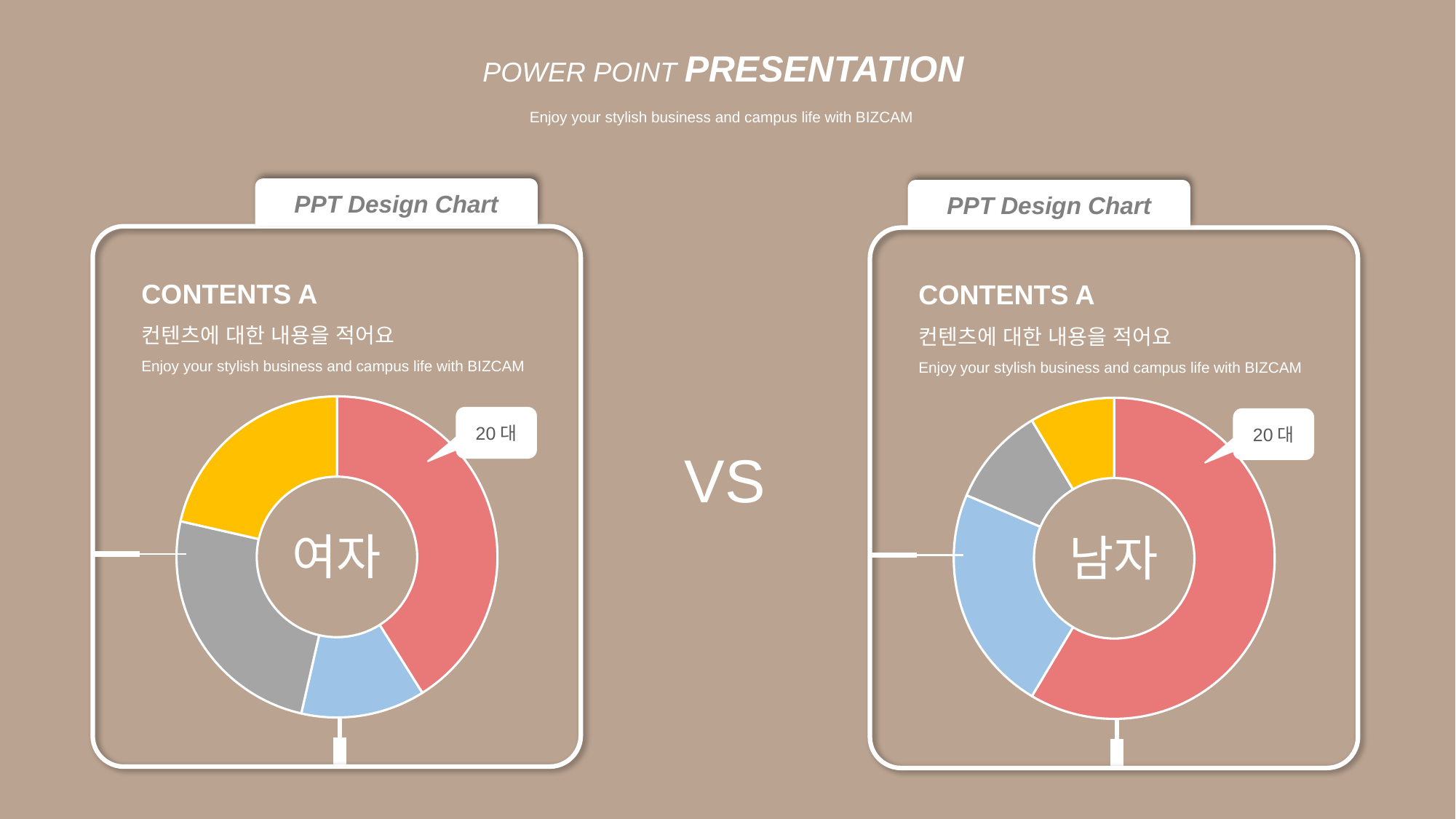

POWER POINT PRESENTATION
Enjoy your stylish business and campus life with BIZCAM
PPT Design Chart
PPT Design Chart

CONTENTS A
컨텐츠에 대한 내용을 적어요
Enjoy your stylish business and campus life with BIZCAM
CONTENTS A
컨텐츠에 대한 내용을 적어요
Enjoy your stylish business and campus life with BIZCAM

### Chart

| Category | 판매 |
|---|---|
| 1분기 | 2.3 |
| 2분기 | 0.7 |
| 3분기 | 1.4 |
| 4분기 | 1.2 |

### Chart

| Category | 판매 |
|---|---|
| 1분기 | 8.2 |
| 2분기 | 3.2 |
| 3분기 | 1.4 |
| 4분기 | 1.2 |
20대
20대
VS
여자
남자
|  |  |
| --- | --- |
|  |  |
|  |  |
|  |  |
| --- | --- |
|  |  |
|  |  |
|  |  |  |
| --- | --- | --- |
|  |  |  |
|  |  |  |
| --- | --- | --- |
|  |  |  |